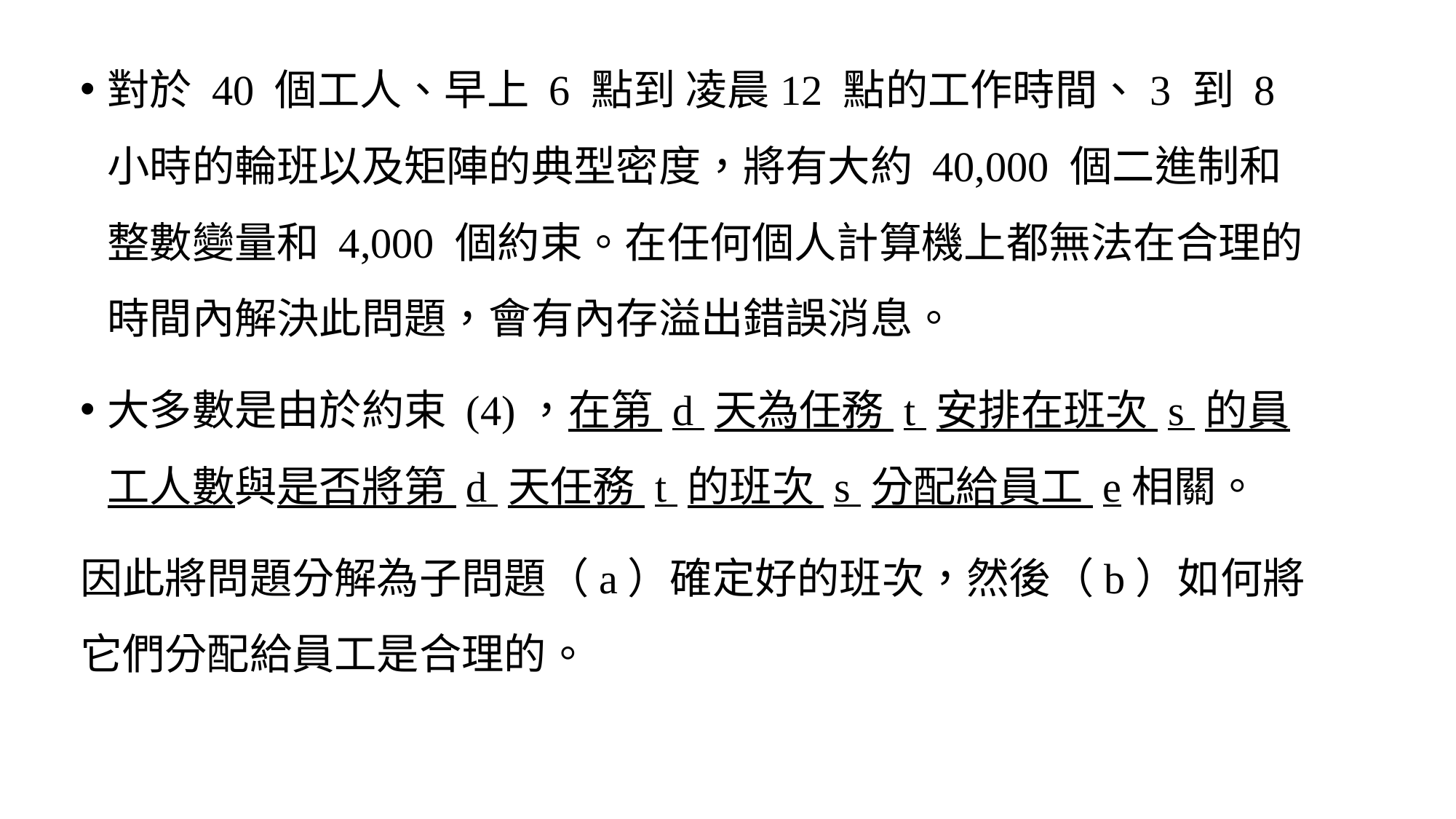

對於 40 個工人、早上 6 點到 凌晨12 點的工作時間、3 到 8 小時的輪班以及矩陣的典型密度，將有大約 40,000 個二進制和整數變量和 4,000 個約束。在任何個人計算機上都無法在合理的時間內解決此問題，會有內存溢出錯誤消息。
大多數是由於約束 (4)，在第 d 天為任務 t 安排在班次 s 的員工人數與是否將第 d 天任務 t 的班次 s 分配給員工 e相關。
因此將問題分解為子問題（a）確定好的班次，然後（b）如何將它們分配給員工是合理的。